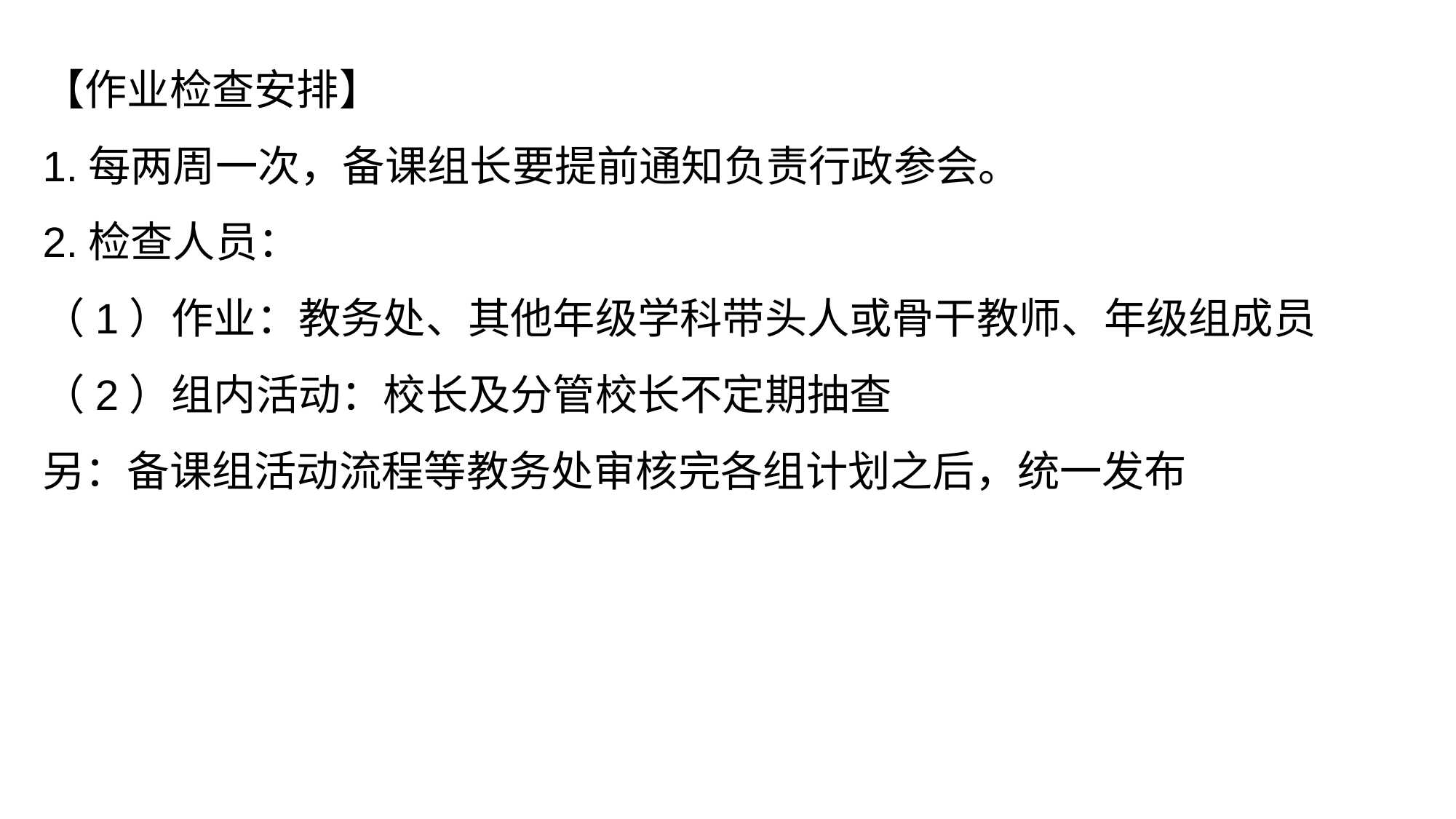

【作业检查安排】
1.每两周一次，备课组长要提前通知负责行政参会。
2.检查人员：
（1）作业：教务处、其他年级学科带头人或骨干教师、年级组成员
（2）组内活动：校长及分管校长不定期抽查
另：备课组活动流程等教务处审核完各组计划之后，统一发布